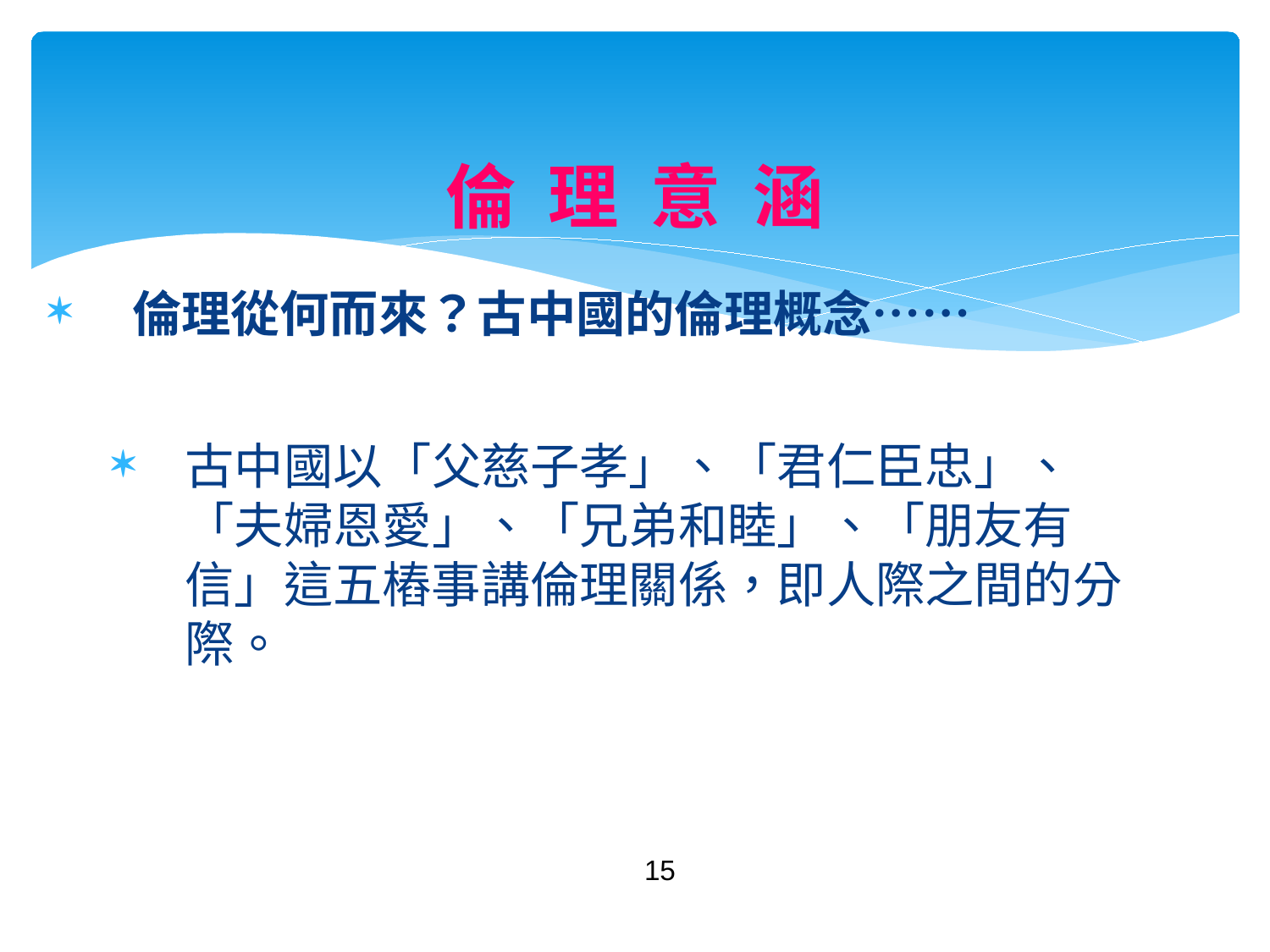

# 倫  理  意  涵
倫理從何而來？古中國的倫理概念……

古中國以「父慈子孝」、「君仁臣忠」、「夫婦恩愛」、「兄弟和睦」、「朋友有信」這五樁事講倫理關係，即人際之間的分際。

15